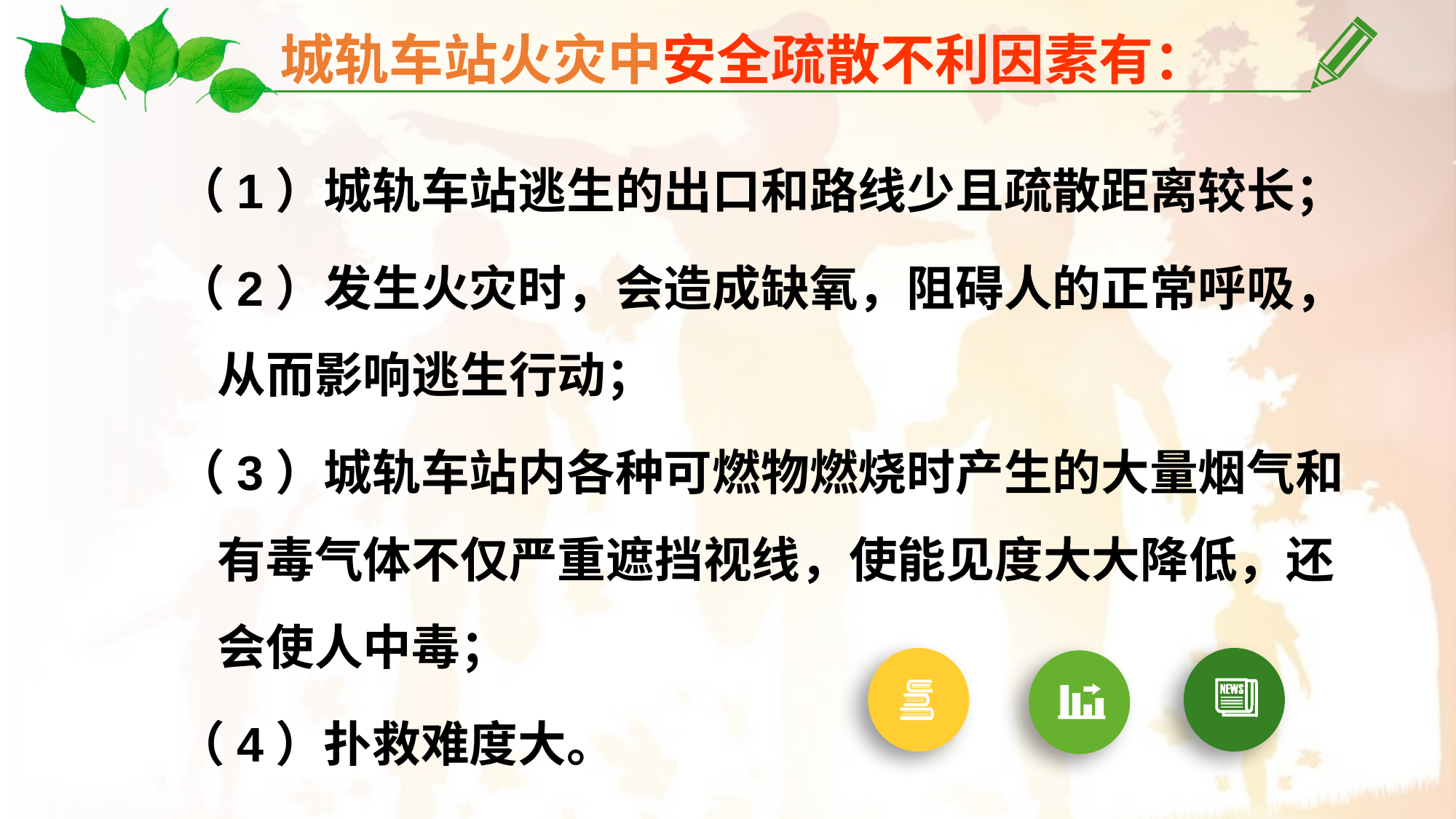

城轨车站火灾中安全疏散不利因素有：
（1）城轨车站逃生的出口和路线少且疏散距离较长；
（2）发生火灾时，会造成缺氧，阻碍人的正常呼吸，从而影响逃生行动；
（3）城轨车站内各种可燃物燃烧时产生的大量烟气和有毒气体不仅严重遮挡视线，使能见度大大降低，还会使人中毒；
（4）扑救难度大。